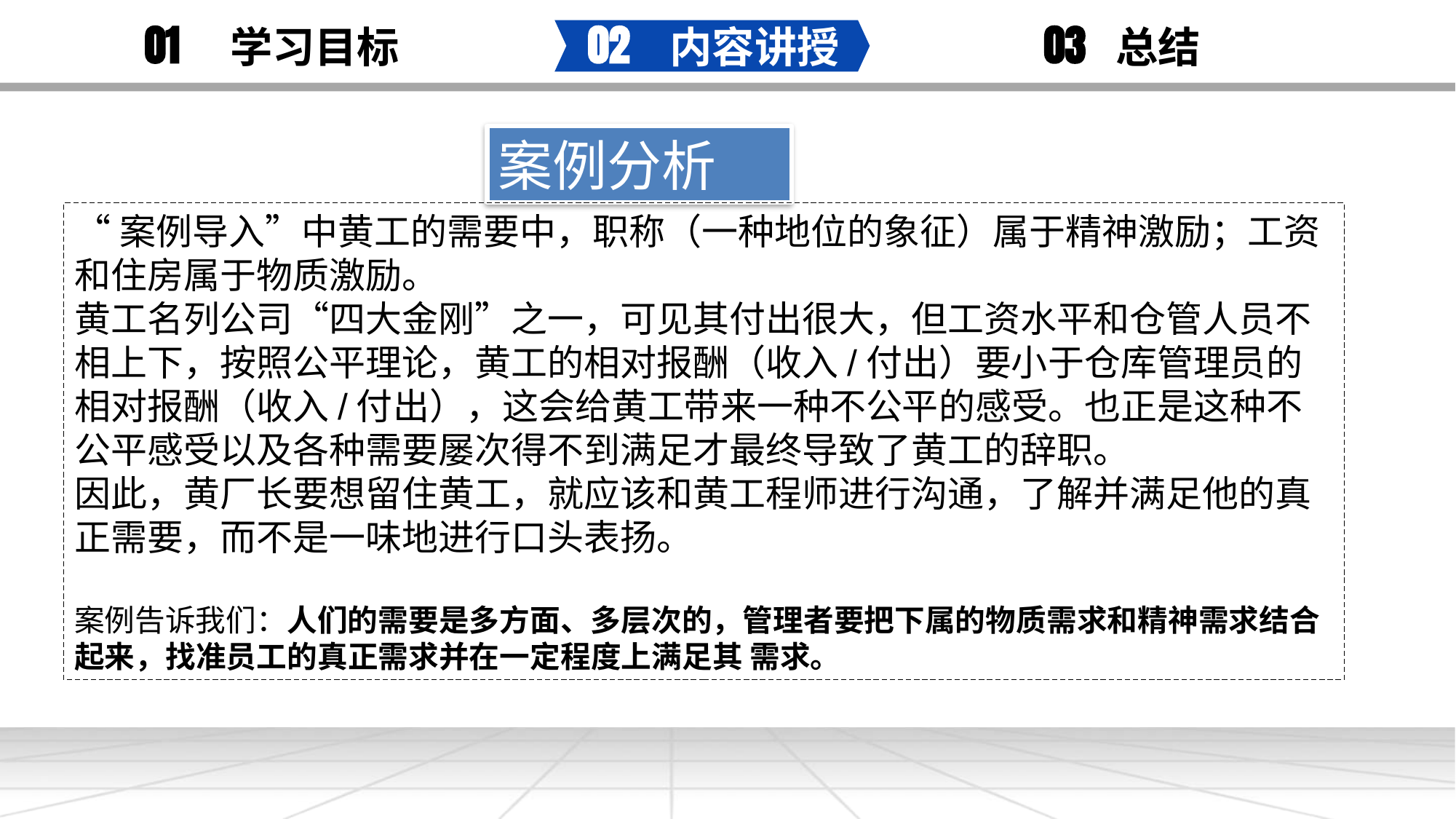

02   内容讲授
03  总结
01    学习目标

案例分析
“案例导入”中黄工的需要中，职称（一种地位的象征）属于精神激励；工资和住房属于物质激励。
黄工名列公司“四大金刚”之一，可见其付出很大，但工资水平和仓管人员不相上下，按照公平理论，黄工的相对报酬（收入/付出）要小于仓库管理员的相对报酬（收入/付出），这会给黄工带来一种不公平的感受。也正是这种不公平感受以及各种需要屡次得不到满足才最终导致了黄工的辞职。
因此，黄厂长要想留住黄工，就应该和黄工程师进行沟通，了解并满足他的真正需要，而不是一味地进行口头表扬。

案例告诉我们：人们的需要是多方面、多层次的，管理者要把下属的物质需求和精神需求结合起来，找准员工的真正需求并在一定程度上满足其 需求。